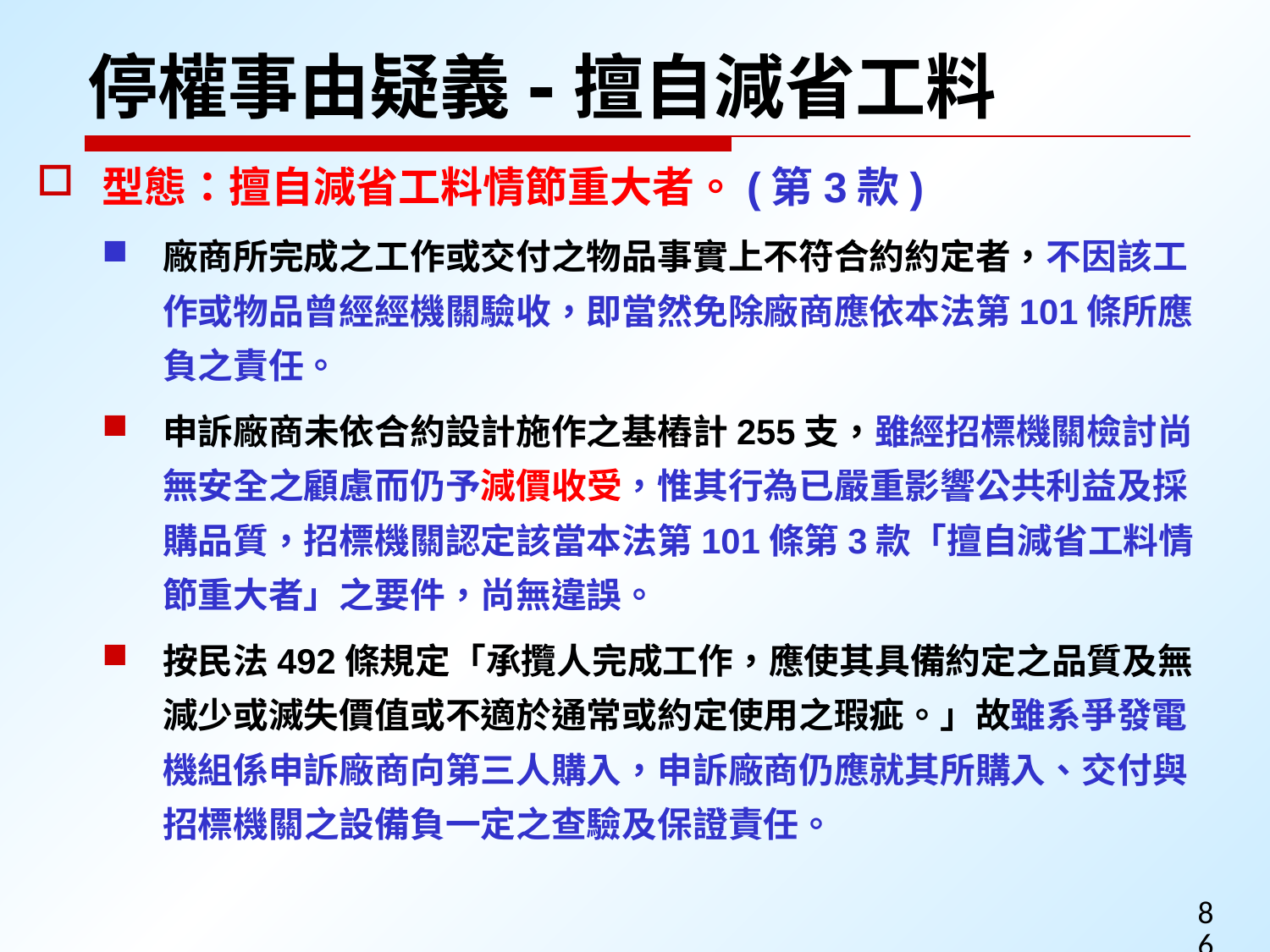

停權事由疑義-擅自減省工料
型態：擅自減省工料情節重大者。(第3款)
廠商所完成之工作或交付之物品事實上不符合約約定者，不因該工作或物品曾經經機關驗收，即當然免除廠商應依本法第101條所應負之責任。
申訴廠商未依合約設計施作之基樁計255支，雖經招標機關檢討尚無安全之顧慮而仍予減價收受，惟其行為已嚴重影響公共利益及採購品質，招標機關認定該當本法第101條第3款「擅自減省工料情節重大者」之要件，尚無違誤。
按民法492條規定「承攬人完成工作，應使其具備約定之品質及無減少或滅失價值或不適於通常或約定使用之瑕疵。」故雖系爭發電機組係申訴廠商向第三人購入，申訴廠商仍應就其所購入、交付與招標機關之設備負一定之查驗及保證責任。